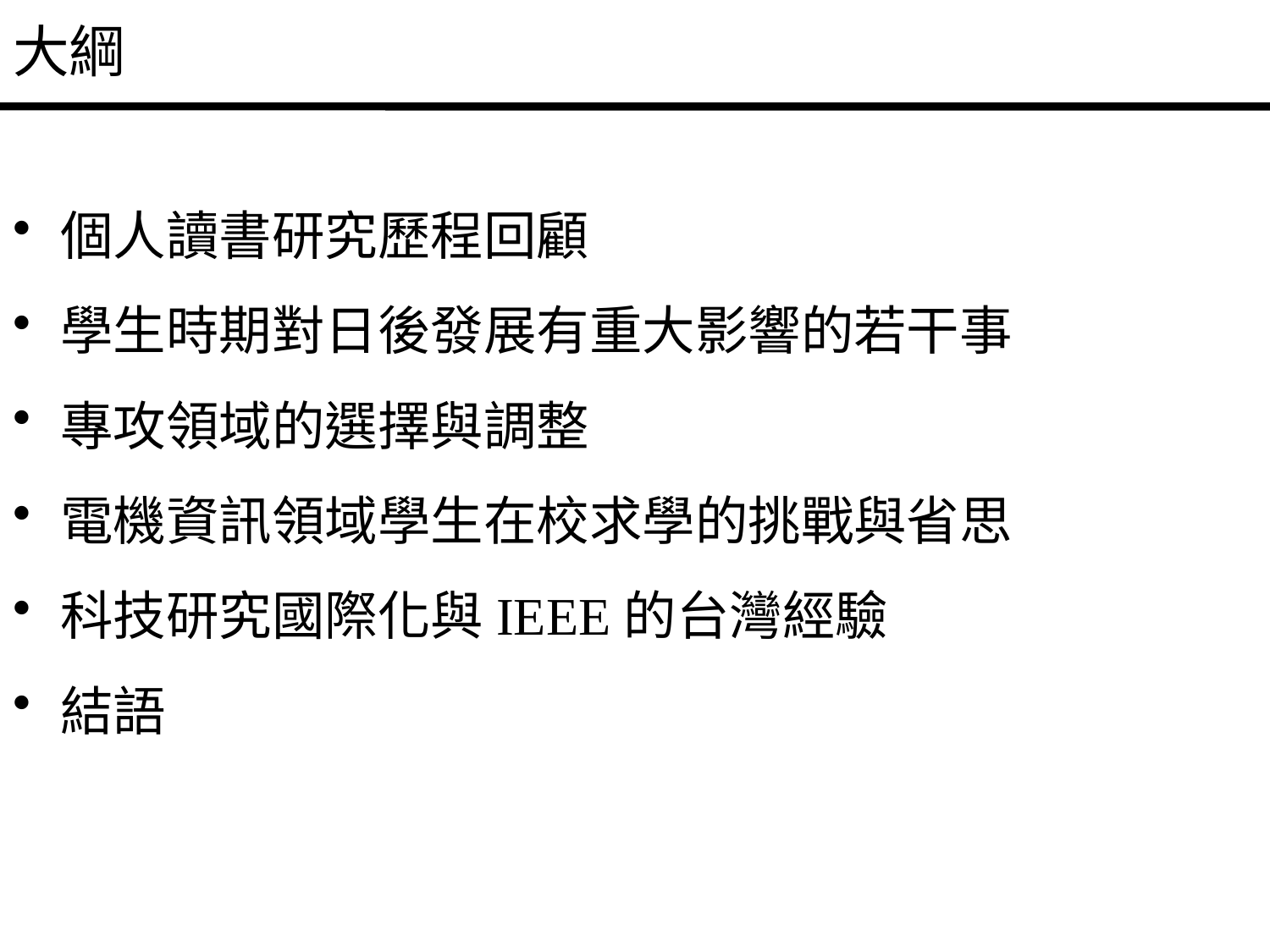

# 大綱

個人讀書研究歷程回顧
學生時期對日後發展有重大影響的若干事
專攻領域的選擇與調整
電機資訊領域學生在校求學的挑戰與省思
科技研究國際化與IEEE的台灣經驗
結語